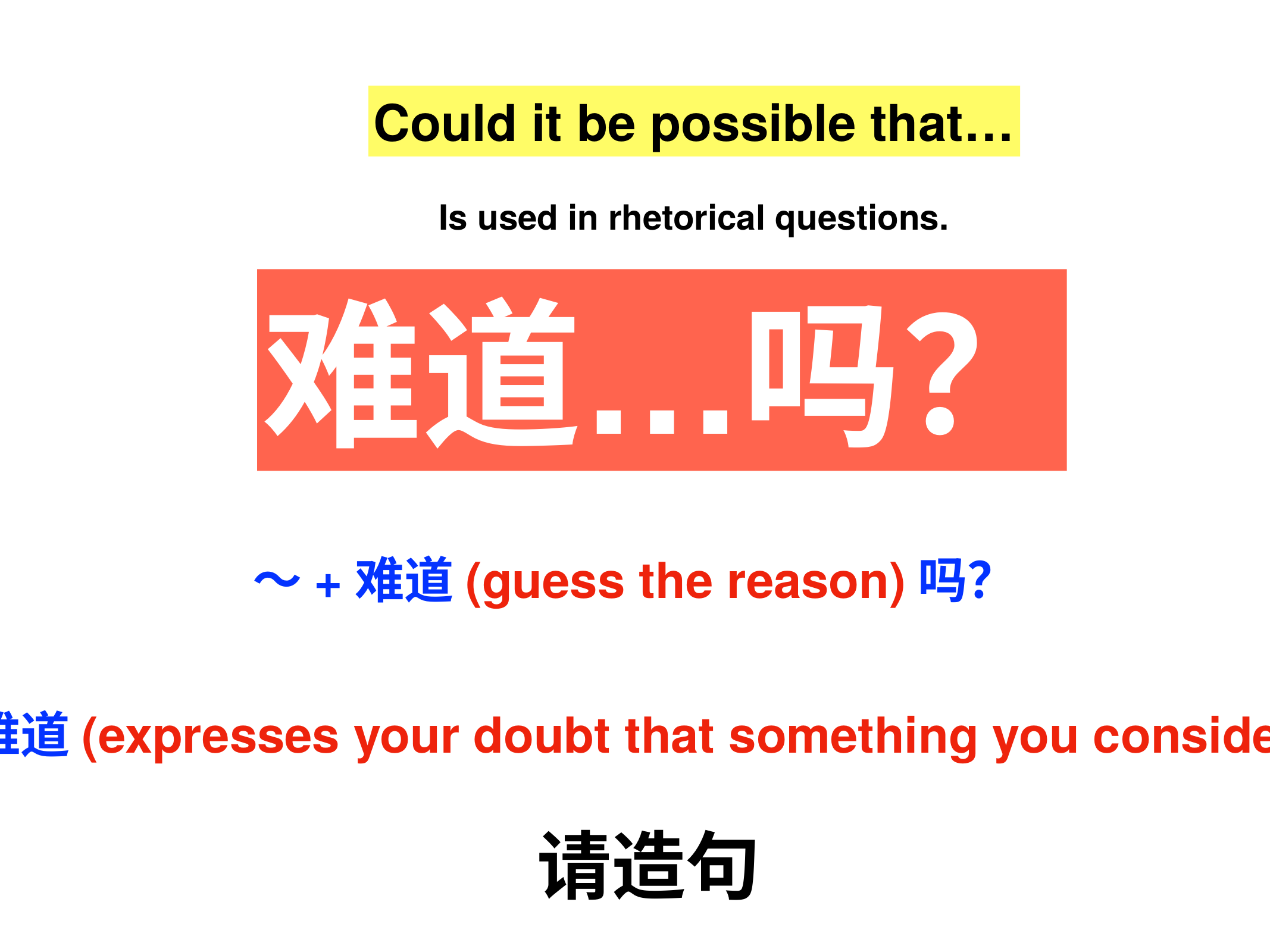

Could it be possible that…
Is used in rhetorical questions.
难道…吗？
～+难道(guess the reason)吗？
～+难道(expresses your doubt that something you consider)吗？
请造句